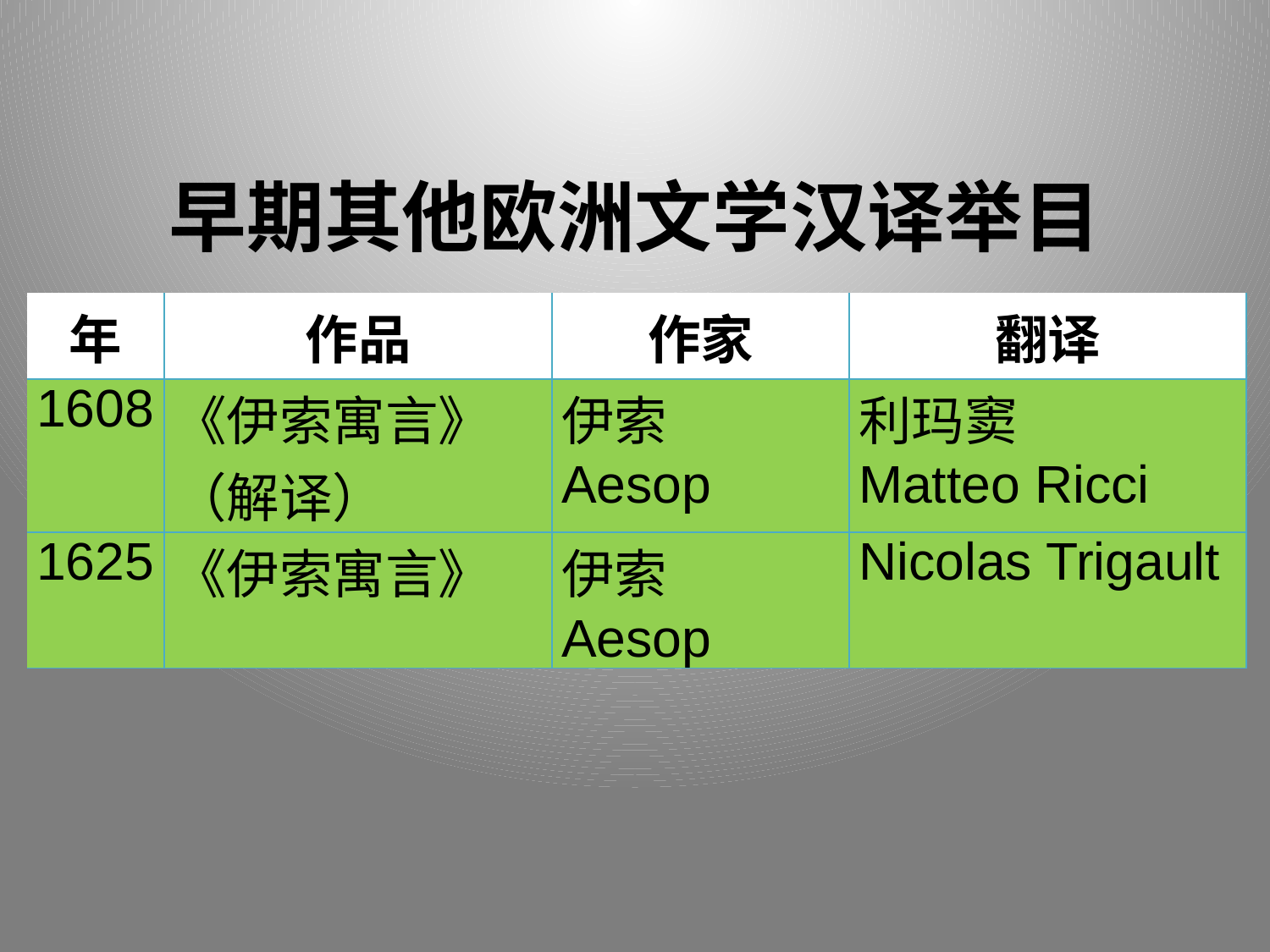

# 早期其他欧洲文学汉译举目
| 年 | 作品 | 作家 | 翻译 |
| --- | --- | --- | --- |
| 1608 | 《伊索寓言》（解译） | 伊索 Aesop | 利玛窦 Matteo Ricci |
| 1625 | 《伊索寓言》 | 伊索 Aesop | Nicolas Trigault |